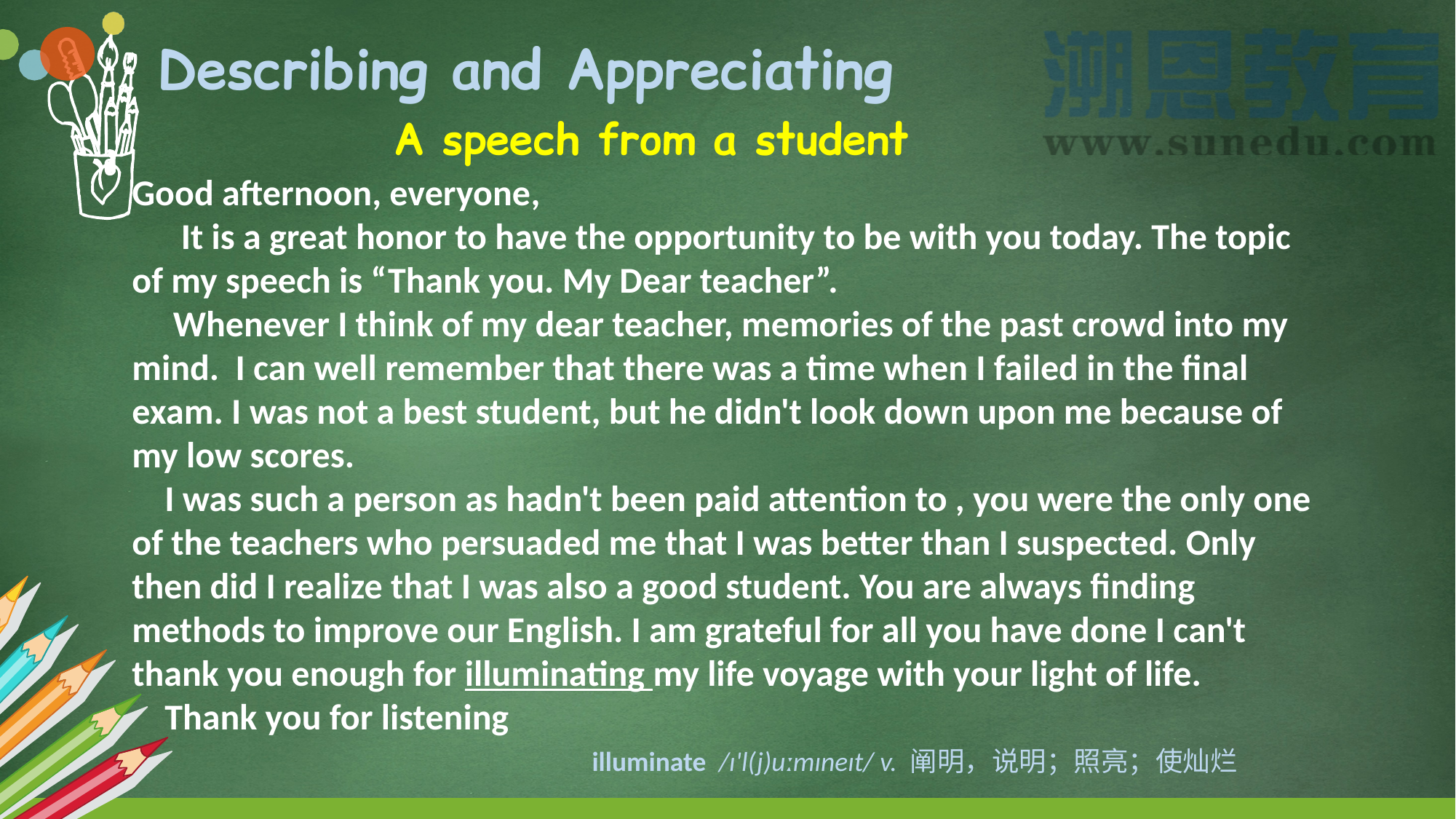

Describing and Appreciating
          A speech from a student

Good afternoon, everyone,
      It is a great honor to have the opportunity to be with you today. The topic of my speech is “Thank you. My Dear teacher”.
     Whenever I think of my dear teacher, memories of the past crowd into my mind.  I can well remember that there was a time when I failed in the final exam. I was not a best student, but he didn't look down upon me because of my low scores.
    I was such a person as hadn't been paid attention to , you were the only one of the teachers who persuaded me that I was better than I suspected. Only then did I realize that I was also a good student. You are always finding methods to improve our English. I am grateful for all you have done I can't thank you enough for illuminating my life voyage with your light of life.
    Thank you for listening

illuminate  /ɪ'l(j)uːmɪneɪt/ v. 阐明，说明；照亮；使灿烂